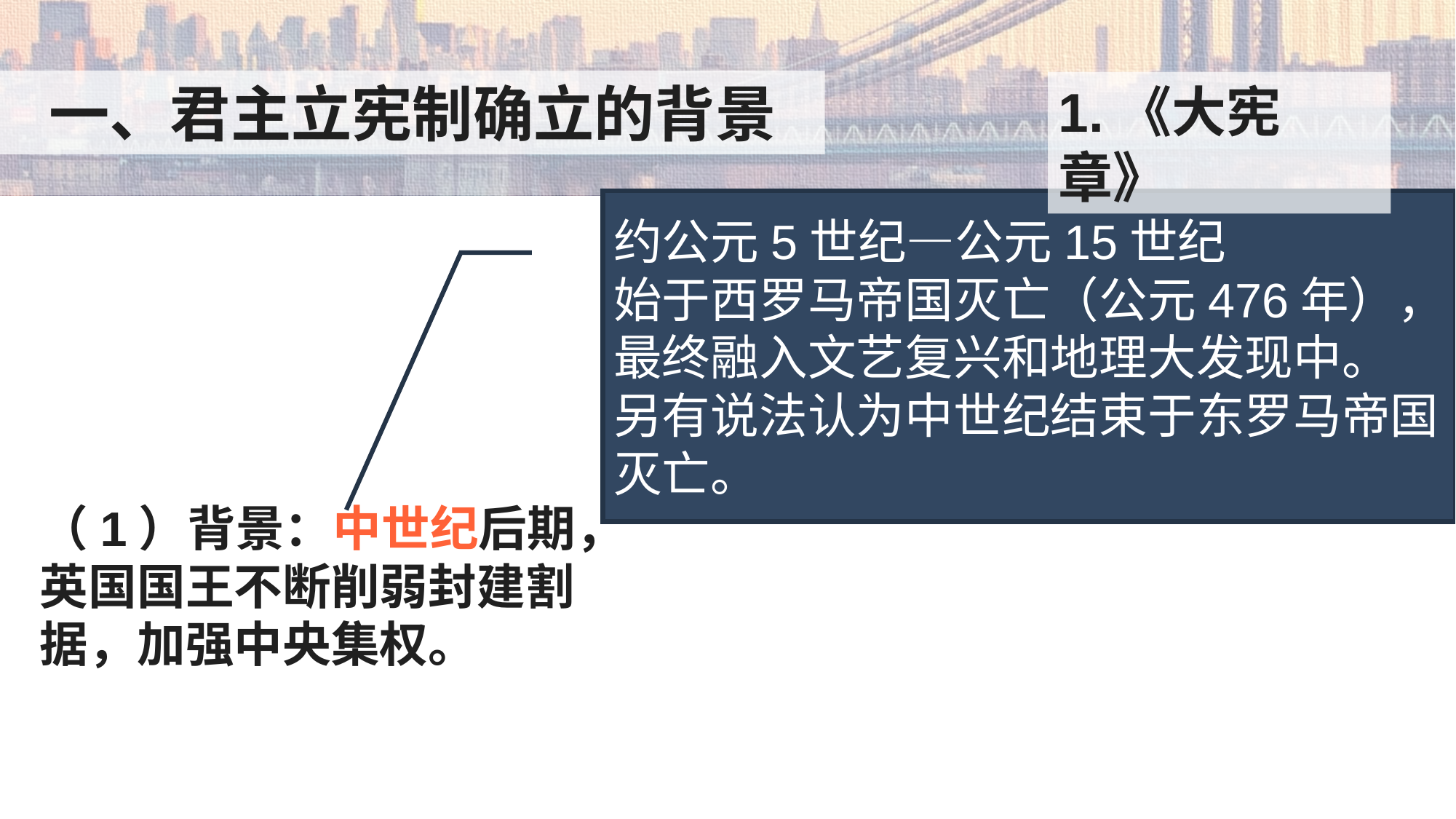

一、君主立宪制确立的背景
1.《大宪章》
约公元5世纪—公元15世纪
始于西罗马帝国灭亡（公元476年），最终融入文艺复兴和地理大发现中。
另有说法认为中世纪结束于东罗马帝国灭亡。
（1）背景：中世纪后期，英国国王不断削弱封建割据，加强中央集权。
4